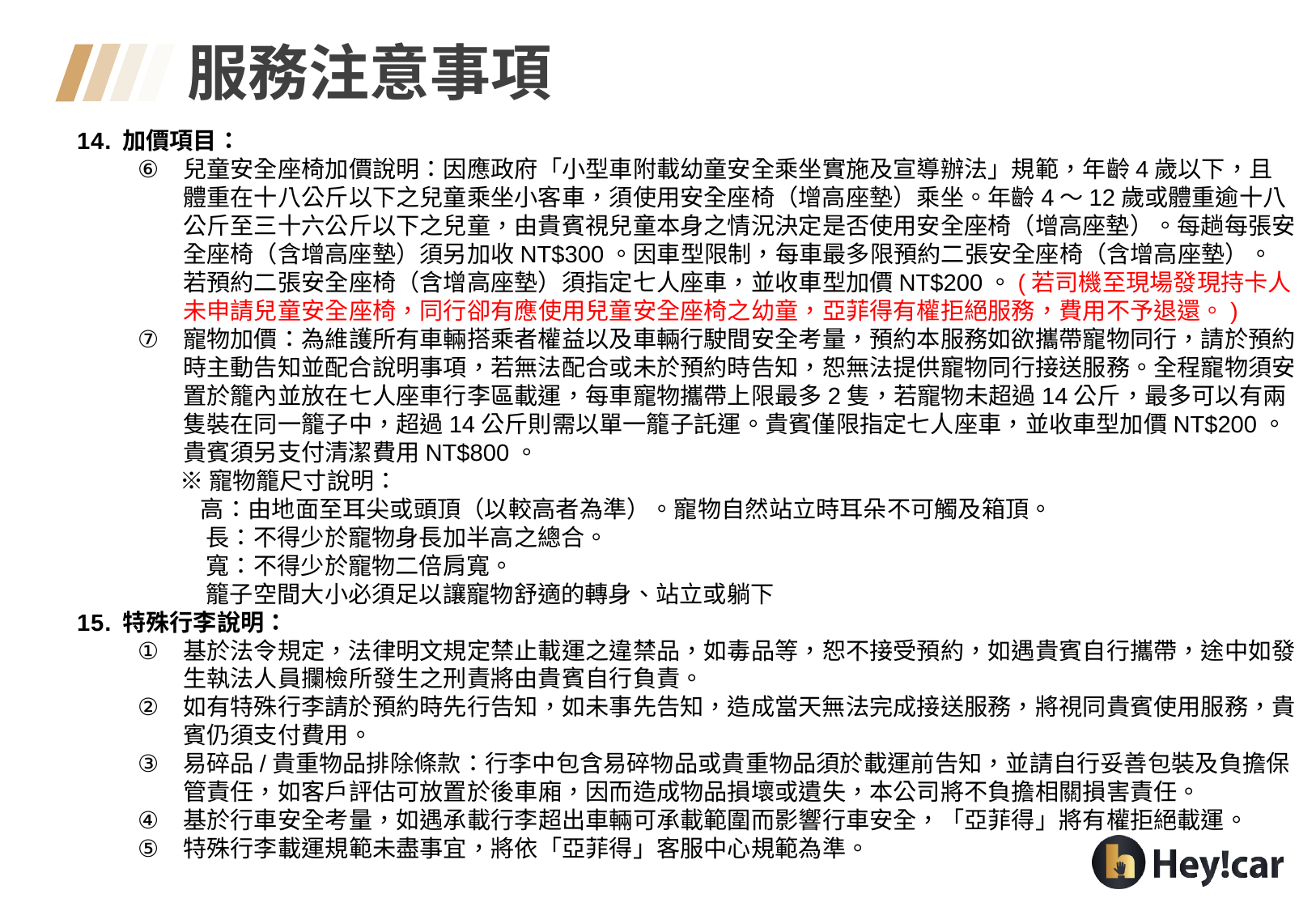

服務注意事項
加價項目：
兒童安全座椅加價說明：因應政府「小型車附載幼童安全乘坐實施及宣導辦法」規範，年齡4歲以下，且體重在十八公斤以下之兒童乘坐小客車，須使用安全座椅（增高座墊）乘坐。年齡4～12歲或體重逾十八公斤至三十六公斤以下之兒童，由貴賓視兒童本身之情況決定是否使用安全座椅（增高座墊）。每趟每張安全座椅（含增高座墊）須另加收NT$300。因車型限制，每車最多限預約二張安全座椅（含增高座墊）。若預約二張安全座椅（含增高座墊）須指定七人座車，並收車型加價NT$200。(若司機至現場發現持卡人未申請兒童安全座椅，同行卻有應使用兒童安全座椅之幼童，亞菲得有權拒絕服務，費用不予退還。)
寵物加價：為維護所有車輛搭乘者權益以及車輛行駛間安全考量，預約本服務如欲攜帶寵物同行，請於預約時主動告知並配合說明事項，若無法配合或未於預約時告知，恕無法提供寵物同行接送服務。全程寵物須安置於籠內並放在七人座車行李區載運，每車寵物攜帶上限最多2隻，若寵物未超過14公斤，最多可以有兩隻裝在同一籠子中，超過14公斤則需以單一籠子託運。貴賓僅限指定七人座車，並收車型加價NT$200。貴賓須另支付清潔費用NT$800。
        ※寵物籠尺寸說明：
            高：由地面至耳尖或頭頂（以較高者為準）。寵物自然站立時耳朵不可觸及箱頂。
            長：不得少於寵物身長加半高之總合。
            寬：不得少於寵物二倍肩寬。
            籠子空間大小必須足以讓寵物舒適的轉身、站立或躺下
特殊行李說明：
基於法令規定，法律明文規定禁止載運之違禁品，如毒品等，恕不接受預約，如遇貴賓自行攜帶，途中如發生執法人員攔檢所發生之刑責將由貴賓自行負責。
如有特殊行李請於預約時先行告知，如未事先告知，造成當天無法完成接送服務，將視同貴賓使用服務，貴賓仍須支付費用。
易碎品/貴重物品排除條款：行李中包含易碎物品或貴重物品須於載運前告知，並請自行妥善包裝及負擔保管責任，如客戶評估可放置於後車廂，因而造成物品損壞或遺失，本公司將不負擔相關損害責任。
基於行車安全考量，如遇承載行李超出車輛可承載範圍而影響行車安全，「亞菲得」將有權拒絕載運。
特殊行李載運規範未盡事宜，將依「亞菲得」客服中心規範為準。